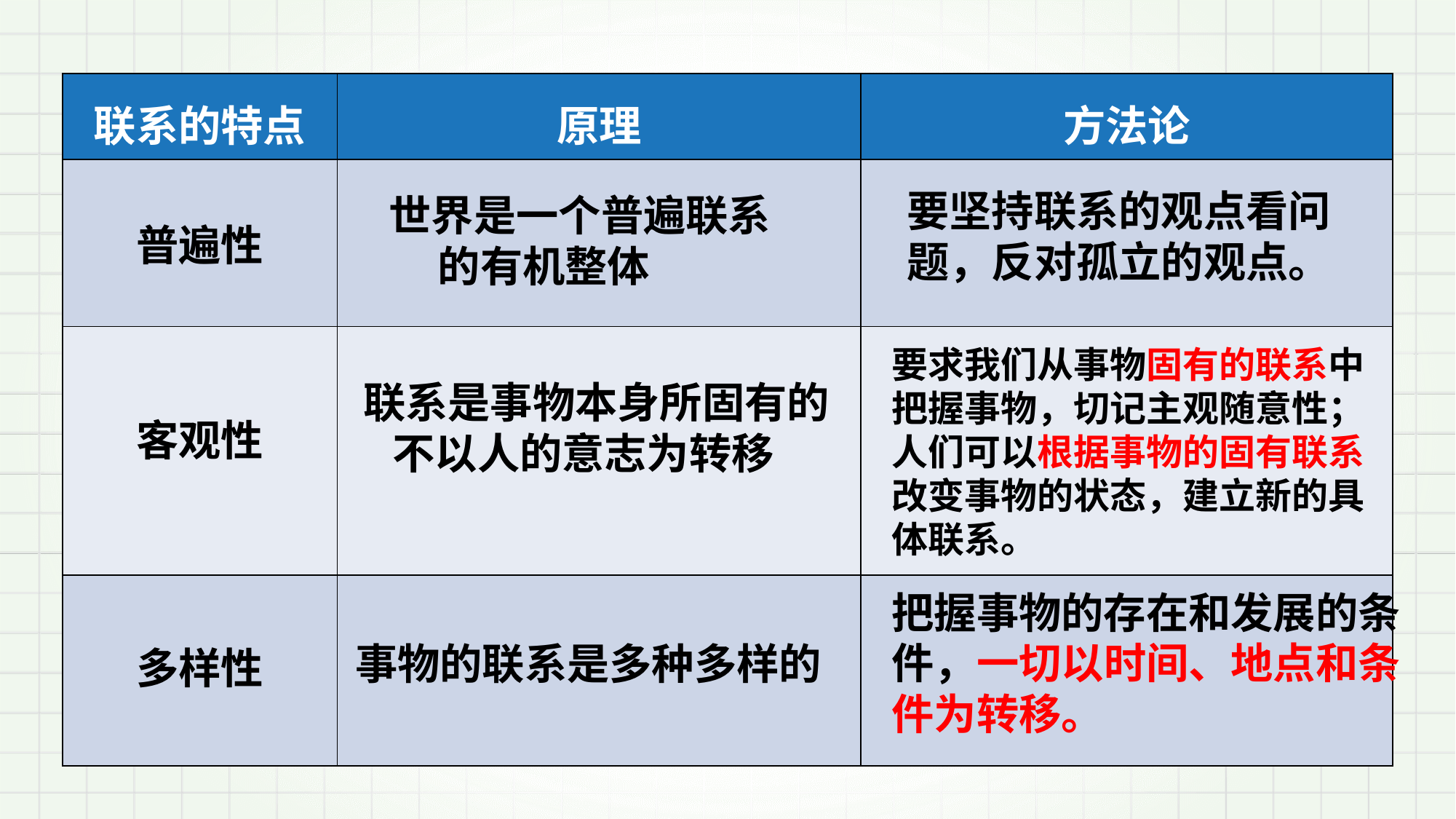

| 联系的特点 | 原理 | 方法论 |
| --- | --- | --- |
| 普遍性 |  |  |
| 客观性 |  |  |
| 多样性 |  |  |
要坚持联系的观点看问题，反对孤立的观点。
世界是一个普遍联系
    的有机整体
要求我们从事物固有的联系中把握事物，切记主观随意性；人们可以根据事物的固有联系改变事物的状态，建立新的具体联系。

联系是事物本身所固有的
  不以人的意志为转移
把握事物的存在和发展的条件，一切以时间、地点和条件为转移。
事物的联系是多种多样的